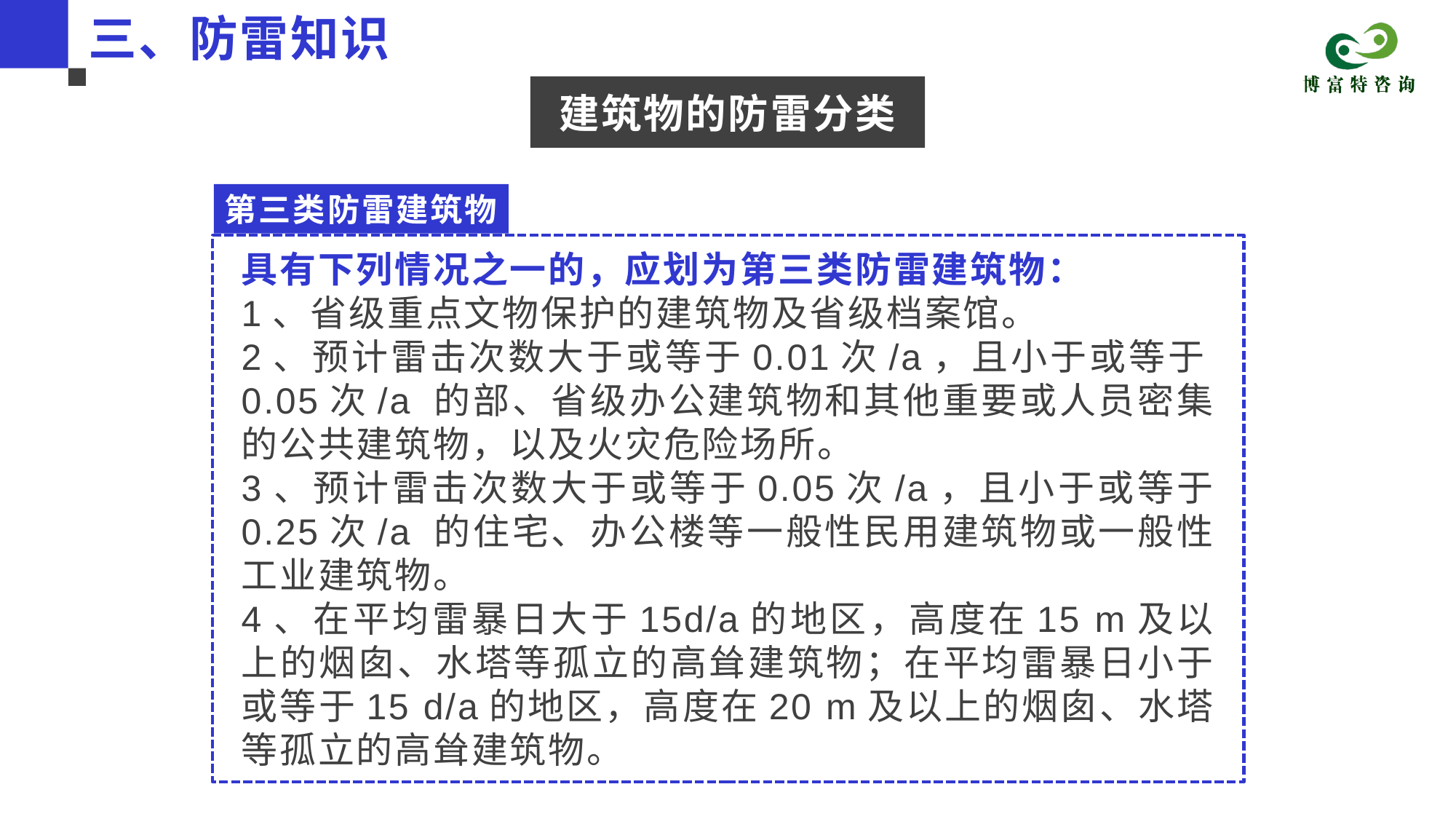

三、防雷知识
建筑物的防雷分类
第三类防雷建筑物
具有下列情况之一的，应划为第三类防雷建筑物：
1、省级重点文物保护的建筑物及省级档案馆。
2、预计雷击次数大于或等于0.01次/a，且小于或等于0.05次/a 的部、省级办公建筑物和其他重要或人员密集的公共建筑物，以及火灾危险场所。
3、预计雷击次数大于或等于0.05次/a，且小于或等于 0.25次/a 的住宅、办公楼等一般性民用建筑物或一般性工业建筑物。
4、在平均雷暴日大于15d/a的地区，高度在15 m及以上的烟囱、水塔等孤立的高耸建筑物；在平均雷暴日小于或等于15 d/a的地区，高度在20 m及以上的烟囱、水塔等孤立的高耸建筑物。